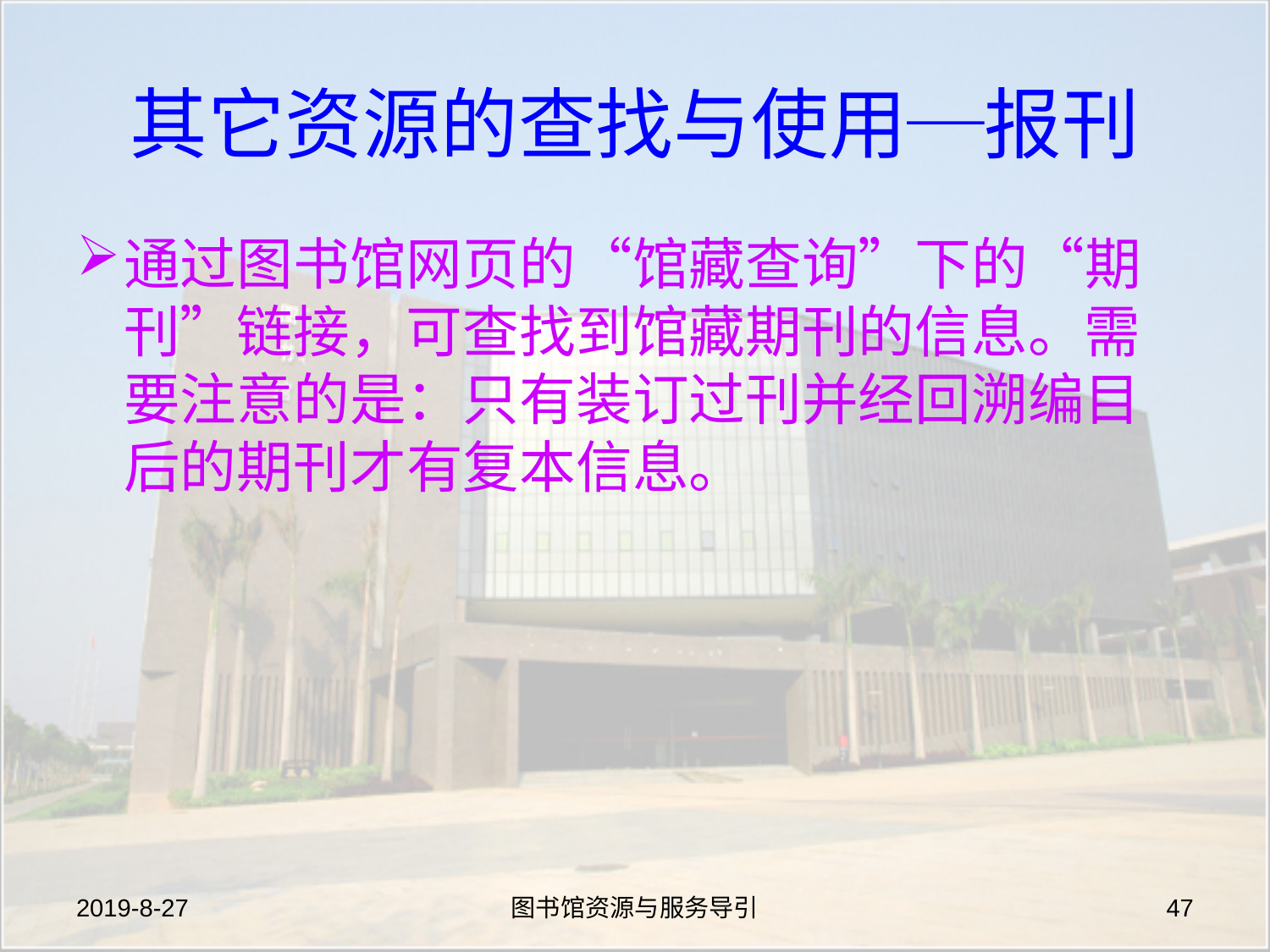

# 其它资源的查找与使用─报刊
通过图书馆网页的“馆藏查询”下的“期刊”链接，可查找到馆藏期刊的信息。需要注意的是：只有装订过刊并经回溯编目后的期刊才有复本信息。
2019-8-27
图书馆资源与服务导引
47